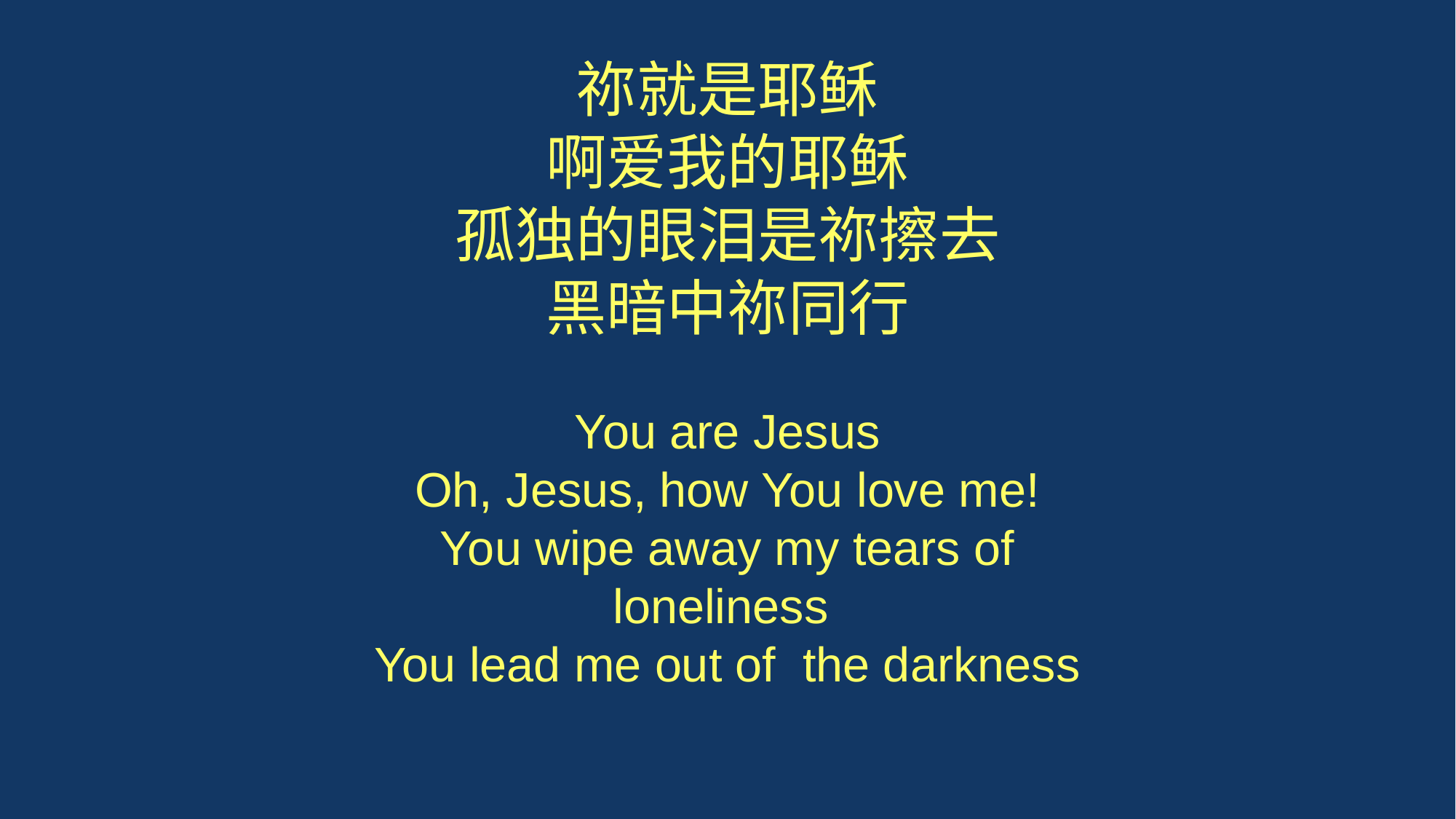

祢就是耶稣
啊爱我的耶稣
孤独的眼泪是祢擦去
黑暗中祢同行

You are Jesus
Oh, Jesus, how You love me!
You wipe away my tears of loneliness
You lead me out of  the darkness